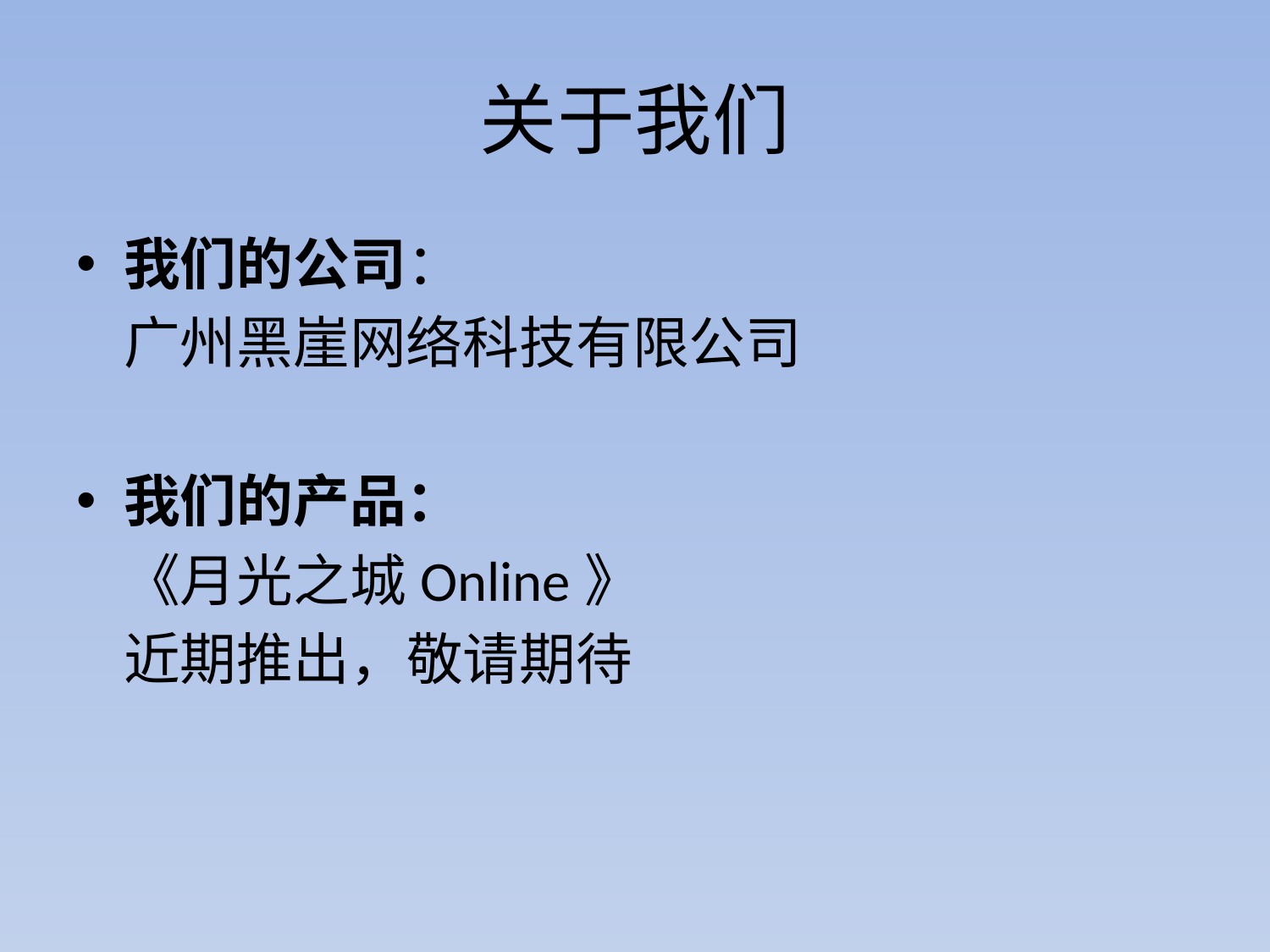

# 关于我们
我们的公司：
	广州黑崖网络科技有限公司

我们的产品：
	《月光之城Online》
	近期推出，敬请期待